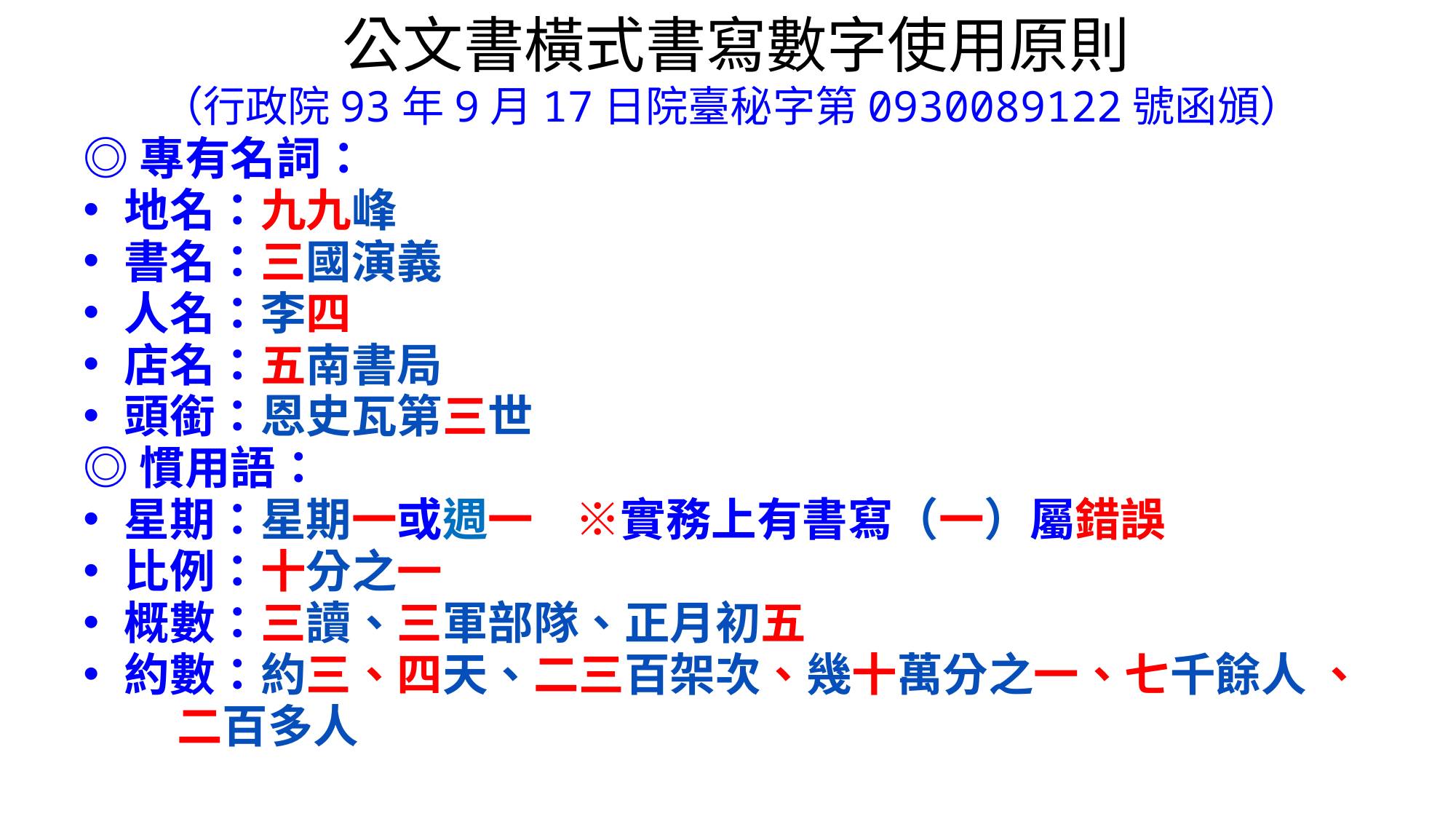

# 公文書橫式書寫數字使用原則 （行政院93年9月17日院臺秘字第0930089122號函頒）
◎專有名詞：
地名：九九峰
書名：三國演義
人名：李四
店名：五南書局
頭銜：恩史瓦第三世
◎慣用語：
星期：星期一或週一    ※實務上有書寫（一）屬錯誤
比例：十分之一
概數：三讀、三軍部隊、正月初五
約數：約三、四天、二三百架次、幾十萬分之一、七千餘人 、
        二百多人